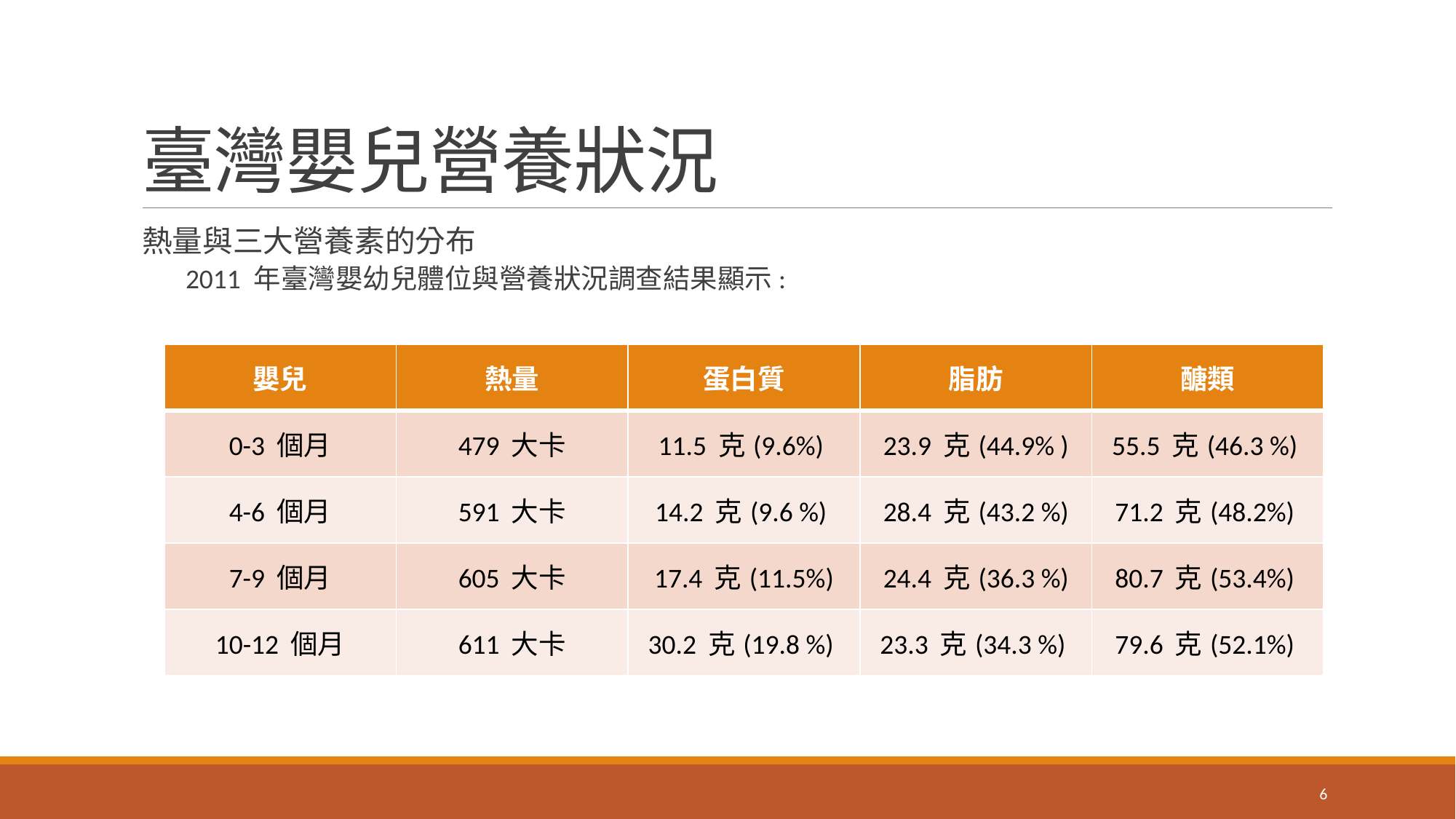

# 臺灣嬰兒營養狀況
熱量與三大營養素的分布
2011 年臺灣嬰幼兒體位與營養狀況調查結果顯示:
| 嬰兒 | 熱量 | 蛋白質 | 脂肪 | 醣類 |
| --- | --- | --- | --- | --- |
| 0-3 個月 | 479 大卡 | 11.5 克(9.6%) | 23.9 克(44.9% ) | 55.5 克(46.3 %) |
| 4-6 個月 | 591 大卡 | 14.2 克(9.6 %) | 28.4 克(43.2 %) | 71.2 克(48.2%) |
| 7-9 個月 | 605 大卡 | 17.4 克(11.5%) | 24.4 克(36.3 %) | 80.7 克(53.4%) |
| 10-12 個月 | 611 大卡 | 30.2 克(19.8 %) | 23.3 克(34.3 %) | 79.6 克(52.1%) |
6